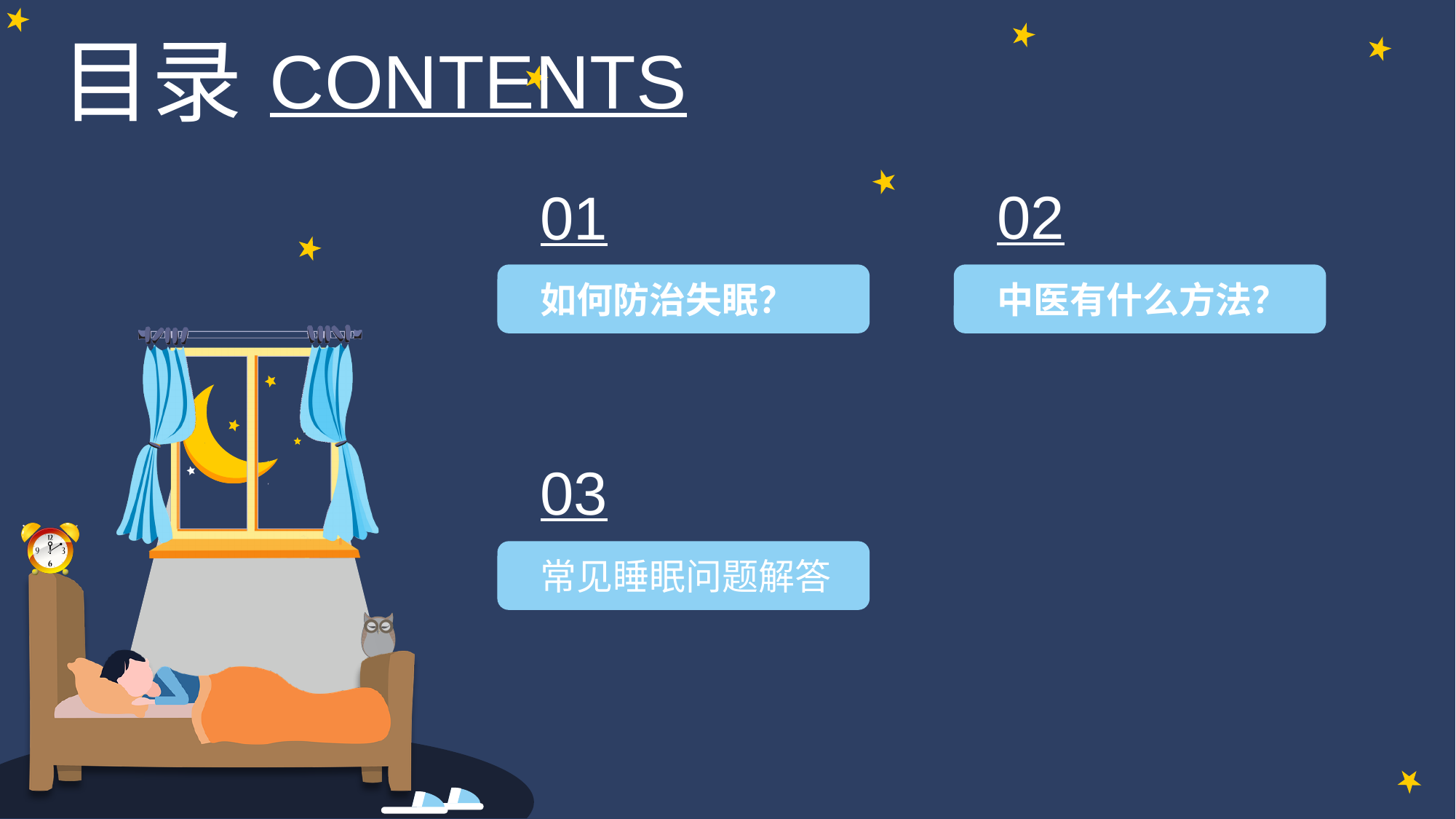

目录
CONTENTS
02
01

如何防治失眠？

中医有什么方法？

03

常见睡眠问题解答